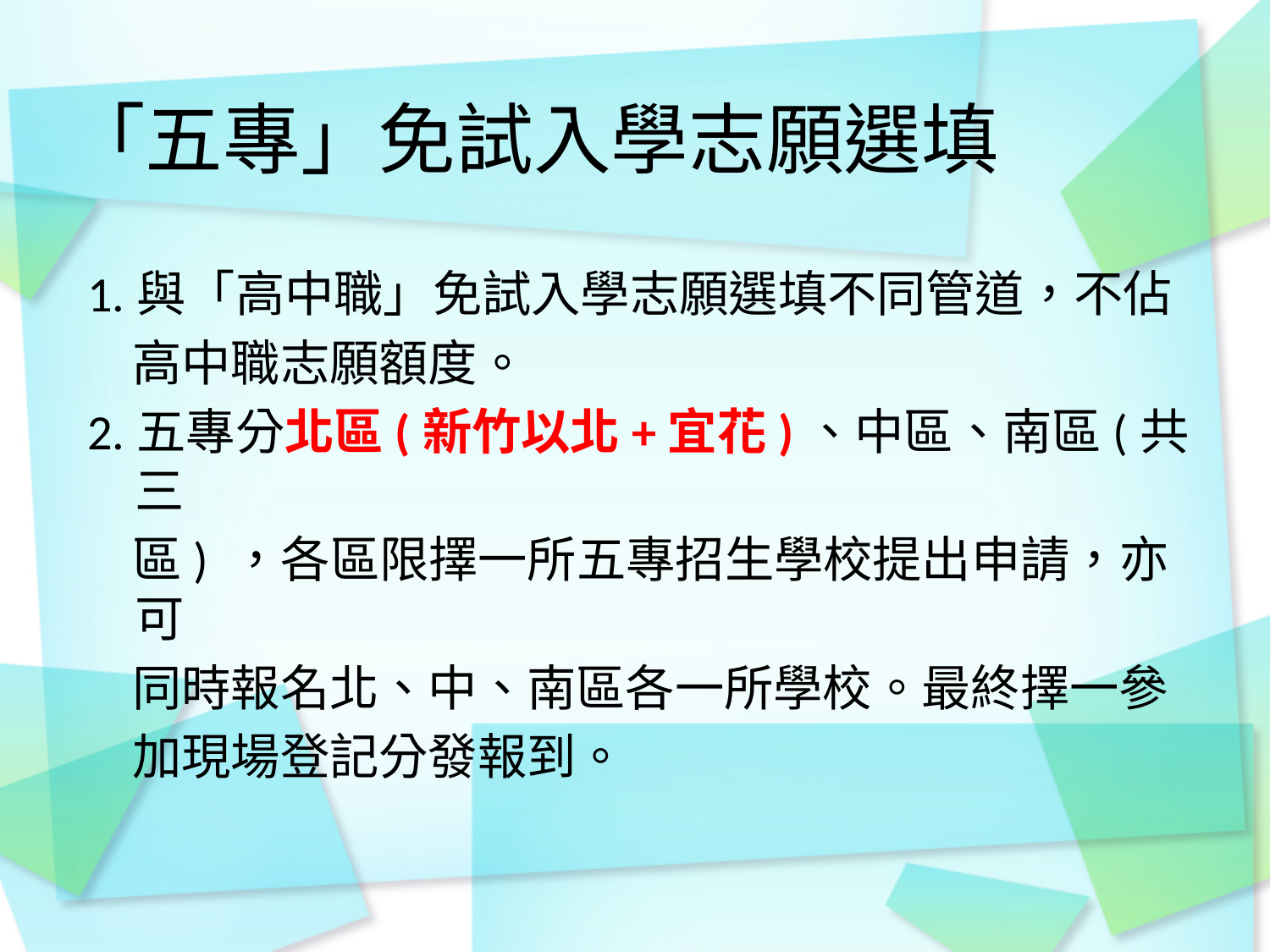

# 「五專」免試入學志願選填
1.與「高中職」免試入學志願選填不同管道，不佔
   高中職志願額度。
2.五專分北區(新竹以北+宜花)、中區、南區(共三
   區) ，各區限擇一所五專招生學校提出申請，亦可
   同時報名北、中、南區各一所學校。最終擇一參
   加現場登記分發報到。